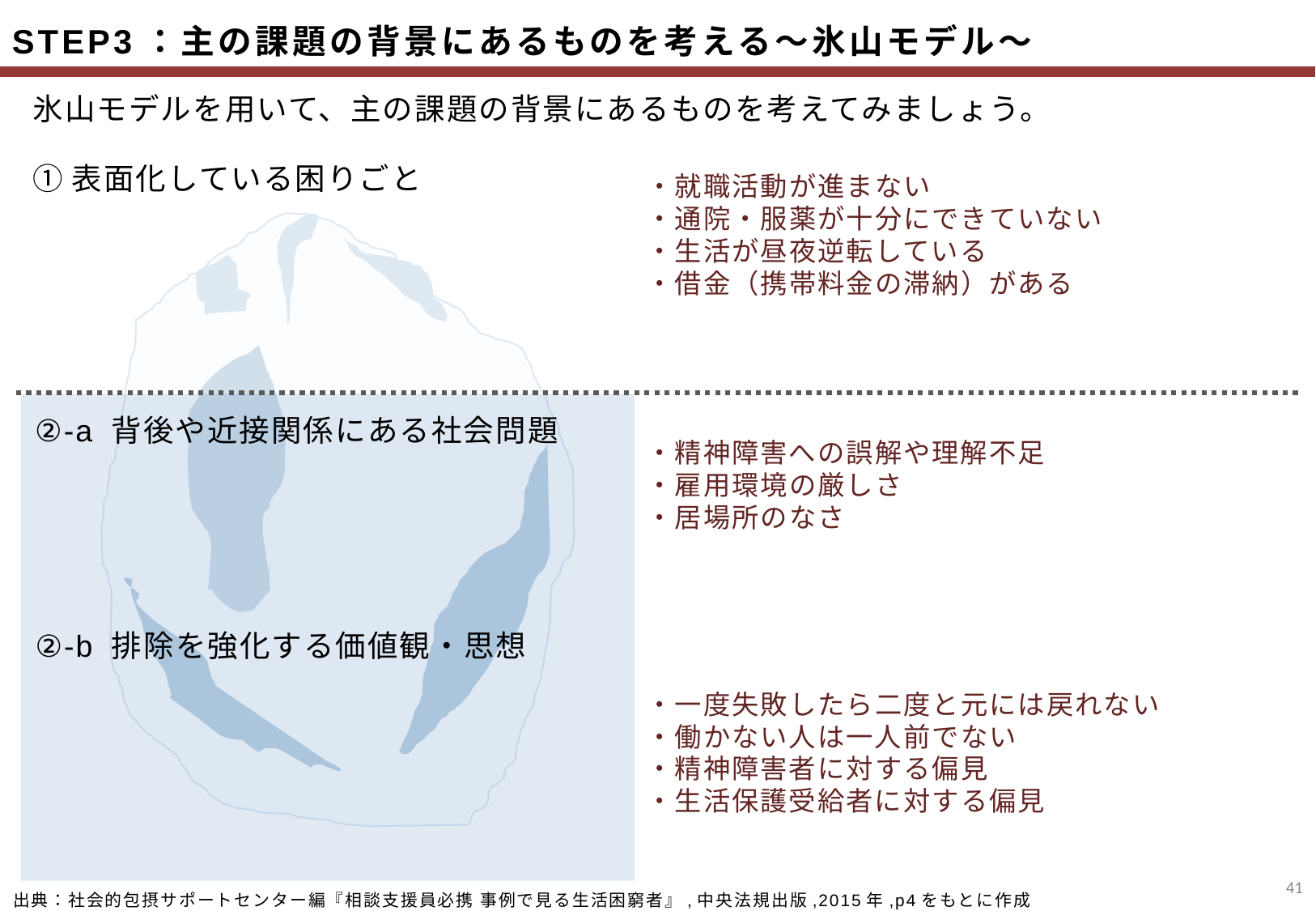

STEP3：主の課題の背景にあるものを考える～氷山モデル～
氷山モデルを用いて、主の課題の背景にあるものを考えてみましょう。
・就職活動が進まない
・通院・服薬が十分にできていない
・生活が昼夜逆転している
・借金（携帯料金の滞納）がある
①表面化している困りごと

・精神障害への誤解や理解不足
・雇用環境の厳しさ
・居場所のなさ

②-a 背後や近接関係にある社会問題

②-b 排除を強化する価値観・思想

・一度失敗したら二度と元には戻れない
・働かない人は一人前でない
・精神障害者に対する偏見
・生活保護受給者に対する偏見
41
出典：社会的包摂サポートセンター編『相談支援員必携 事例で見る生活困窮者』,中央法規出版,2015年,p4をもとに作成